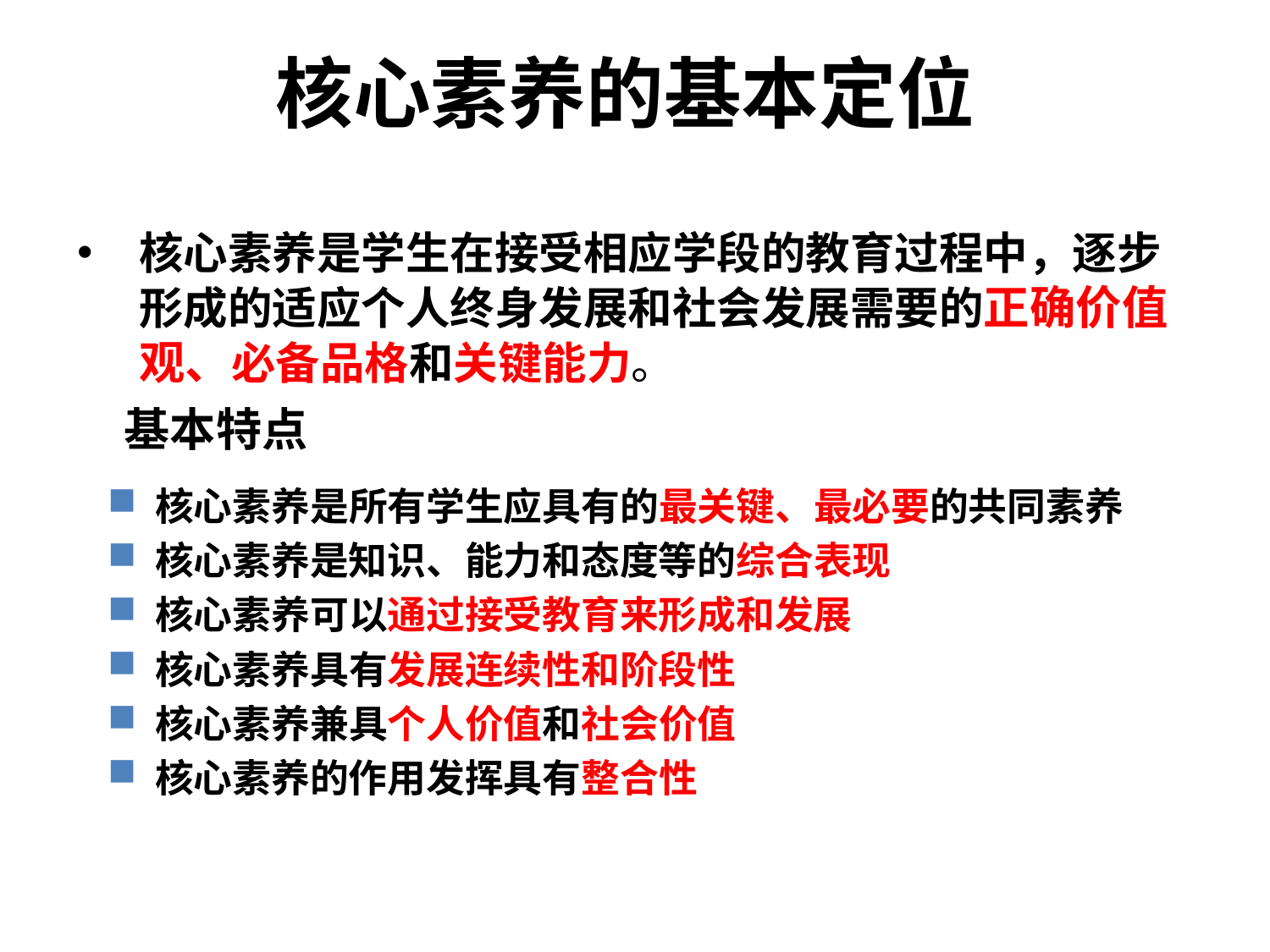

核心素养的基本定位
核心素养是学生在接受相应学段的教育过程中，逐步形成的适应个人终身发展和社会发展需要的正确价值观、必备品格和关键能力。

基本特点
核心素养是所有学生应具有的最关键、最必要的共同素养
核心素养是知识、能力和态度等的综合表现
核心素养可以通过接受教育来形成和发展
核心素养具有发展连续性和阶段性
核心素养兼具个人价值和社会价值
核心素养的作用发挥具有整合性